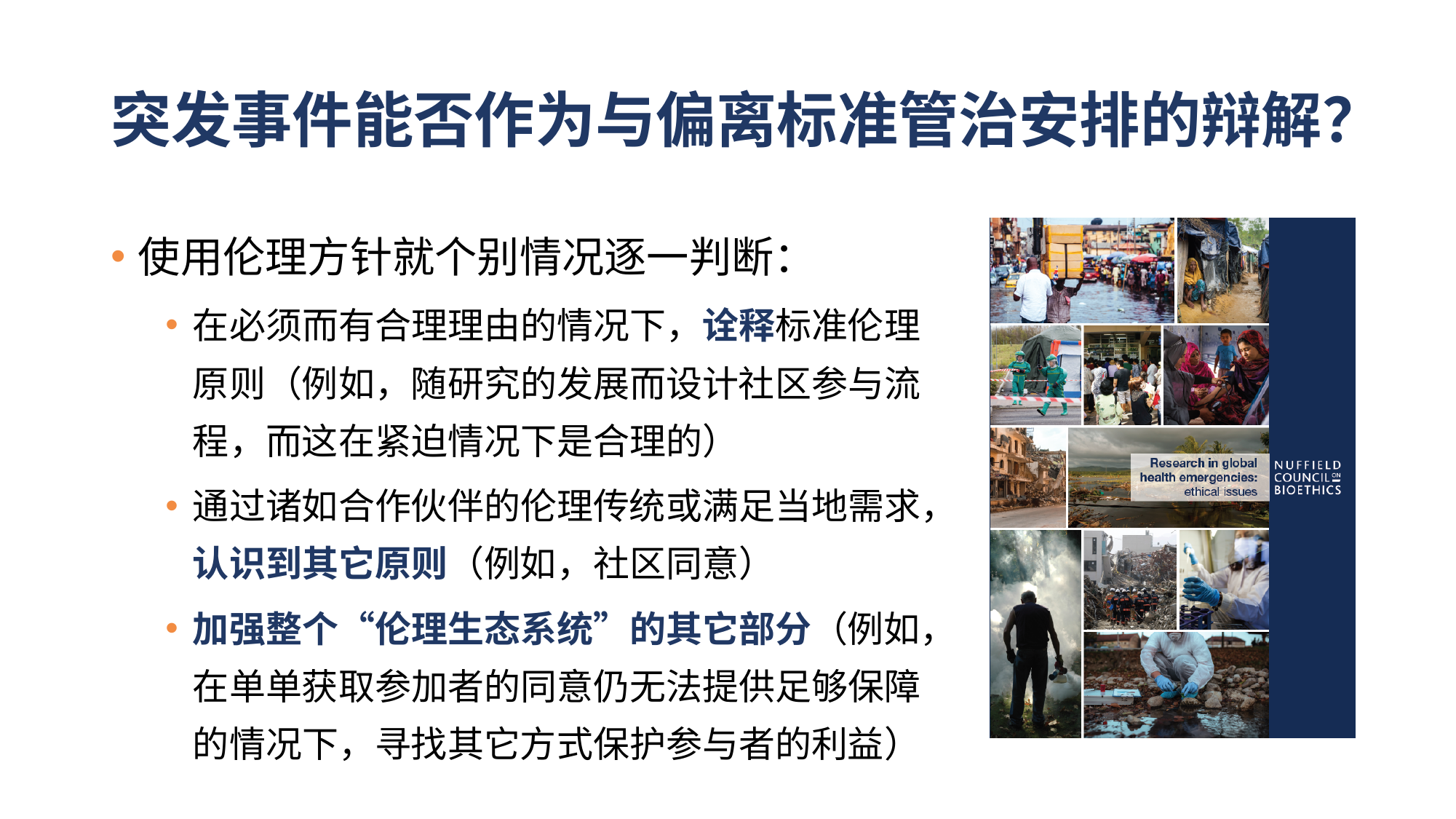

# 突发事件能否作为与偏离标准管治安排的辩解？
使用伦理方针就个别情况逐一判断：
在必须而有合理理由的情况下，诠释标准伦理原则（例如，随研究的发展而设计社区参与流程，而这在紧迫情况下是合理的）
通过诸如合作伙伴的伦理传统或满足当地需求，认识到其它原则（例如，社区同意）
加强整个“伦理生态系统”的其它部分（例如，在单单获取参加者的同意仍无法提供足够保障的情况下，寻找其它方式保护参与者的利益）